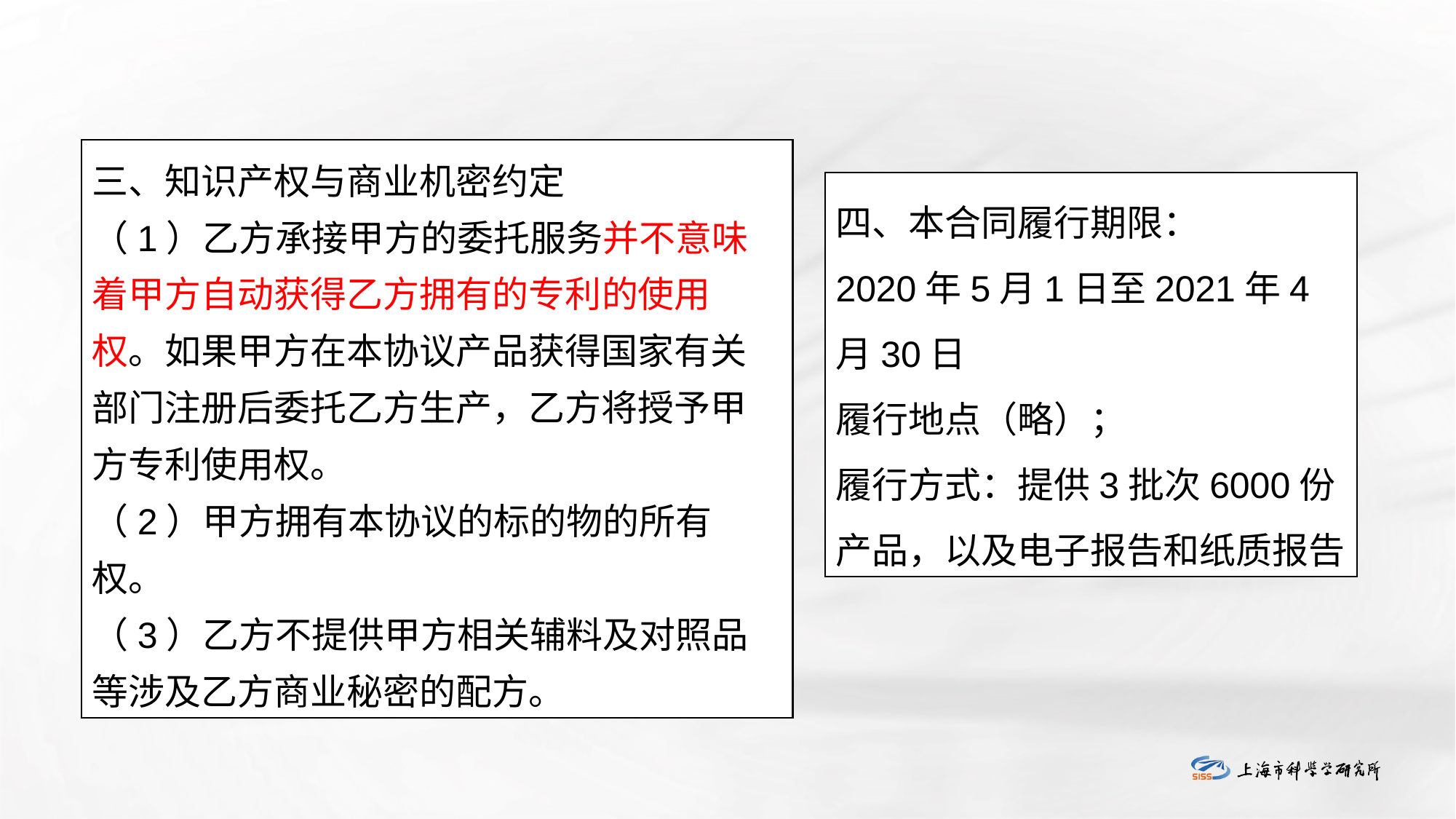

三、知识产权与商业机密约定
（1）乙方承接甲方的委托服务并不意味着甲方自动获得乙方拥有的专利的使用权。如果甲方在本协议产品获得国家有关部门注册后委托乙方生产，乙方将授予甲方专利使用权。
（2）甲方拥有本协议的标的物的所有权。
（3）乙方不提供甲方相关辅料及对照品等涉及乙方商业秘密的配方。
四、本合同履行期限：
2020年5月1日至2021年4月30日
履行地点（略）；
履行方式：提供3批次6000份产品，以及电子报告和纸质报告